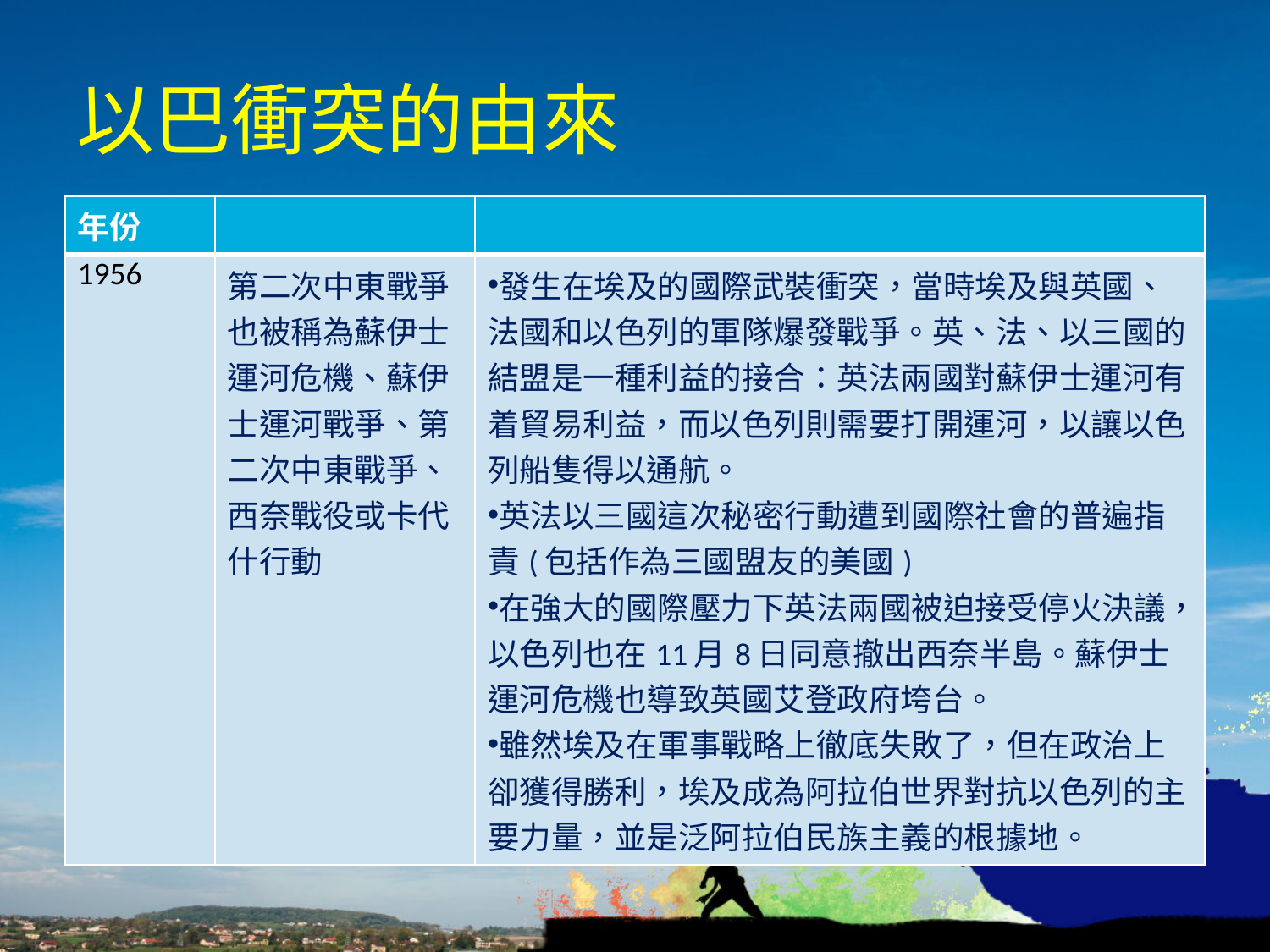

# 以巴衝突的由來
| 年份 |  |  |
| --- | --- | --- |
| 1956 | 第二次中東戰爭 也被稱為蘇伊士運河危機、蘇伊士運河戰爭、第二次中東戰爭、西奈戰役或卡代什行動 | 發生在埃及的國際武裝衝突，當時埃及與英國、法國和以色列的軍隊爆發戰爭。英、法、以三國的結盟是一種利益的接合：英法兩國對蘇伊士運河有着貿易利益，而以色列則需要打開運河，以讓以色列船隻得以通航。 英法以三國這次秘密行動遭到國際社會的普遍指責(包括作為三國盟友的美國) 在強大的國際壓力下英法兩國被迫接受停火決議，以色列也在11月8日同意撤出西奈半島。蘇伊士運河危機也導致英國艾登政府垮台。 雖然埃及在軍事戰略上徹底失敗了，但在政治上卻獲得勝利，埃及成為阿拉伯世界對抗以色列的主要力量，並是泛阿拉伯民族主義的根據地。 |